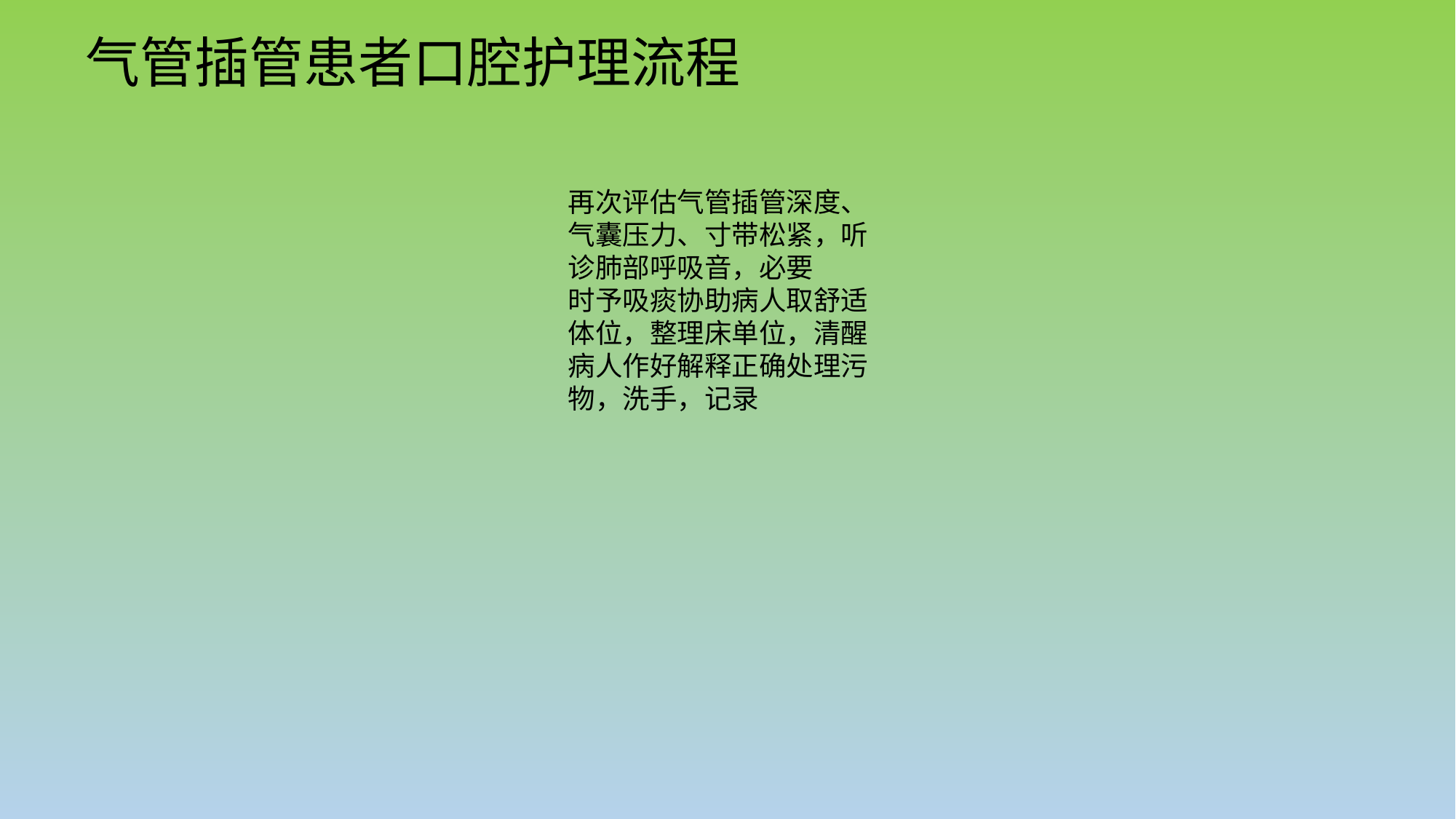

气管插管患者口腔护理流程

再次评估气管插管深度、气囊压力、寸带松紧，听诊肺部呼吸音，必要
时予吸痰协助病人取舒适体位，整理床单位，清醒病人作好解释正确处理污物，洗手，记录